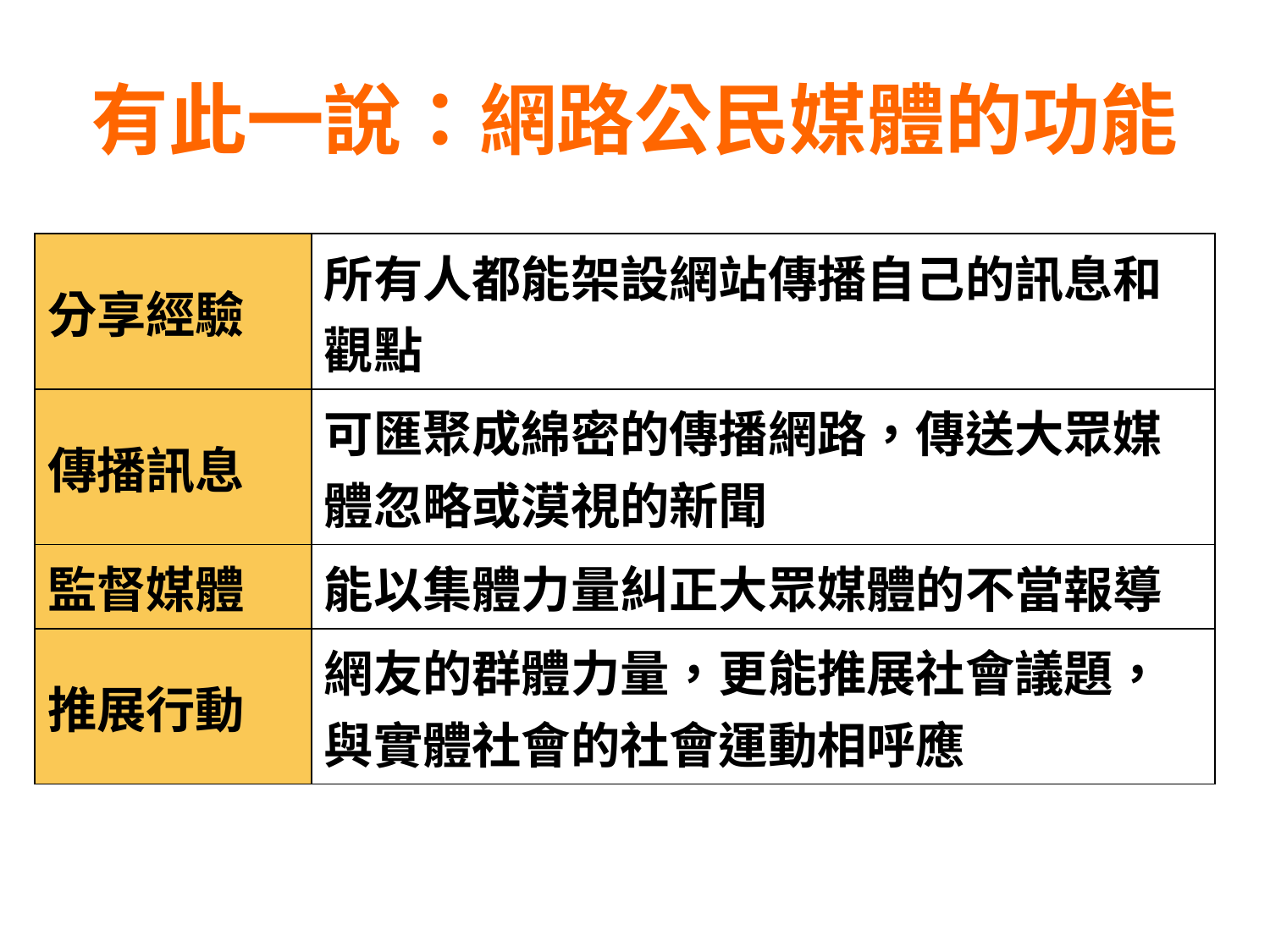

# 有此一說：網路公民媒體的功能
| 分享經驗 | 所有人都能架設網站傳播自己的訊息和觀點 |
| --- | --- |
| 傳播訊息 | 可匯聚成綿密的傳播網路，傳送大眾媒體忽略或漠視的新聞 |
| 監督媒體 | 能以集體力量糾正大眾媒體的不當報導 |
| 推展行動 | 網友的群體力量，更能推展社會議題，與實體社會的社會運動相呼應 |